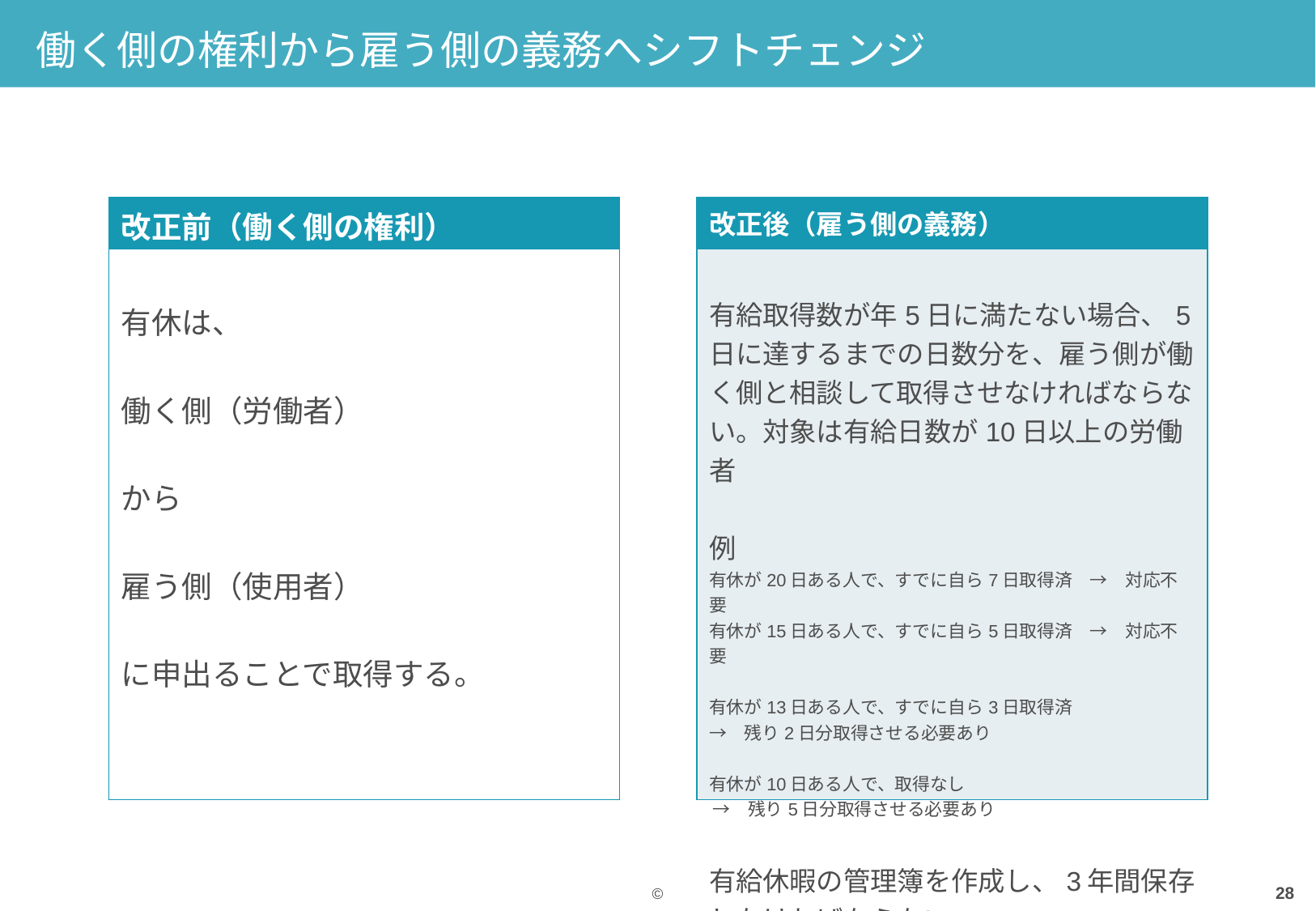

# 働く側の権利から雇う側の義務へシフトチェンジ
| 改正前（働く側の権利） |
| --- |
| 有休は、 働く側（労働者） から 雇う側（使用者） に申出ることで取得する。 |
| 改正後（雇う側の義務） |
| --- |
| 有給取得数が年5日に満たない場合、5日に達するまでの日数分を、雇う側が働く側と相談して取得させなければならない。対象は有給日数が10日以上の労働者 例 有休が20日ある人で、すでに自ら7日取得済　→　対応不要 有休が15日ある人で、すでに自ら5日取得済　→　対応不要 有休が13日ある人で、すでに自ら3日取得済　 →　残り2日分取得させる必要あり 有休が10日ある人で、取得なし →　残り5日分取得させる必要あり 有給休暇の管理簿を作成し、3年間保存しなければならない。 |

28